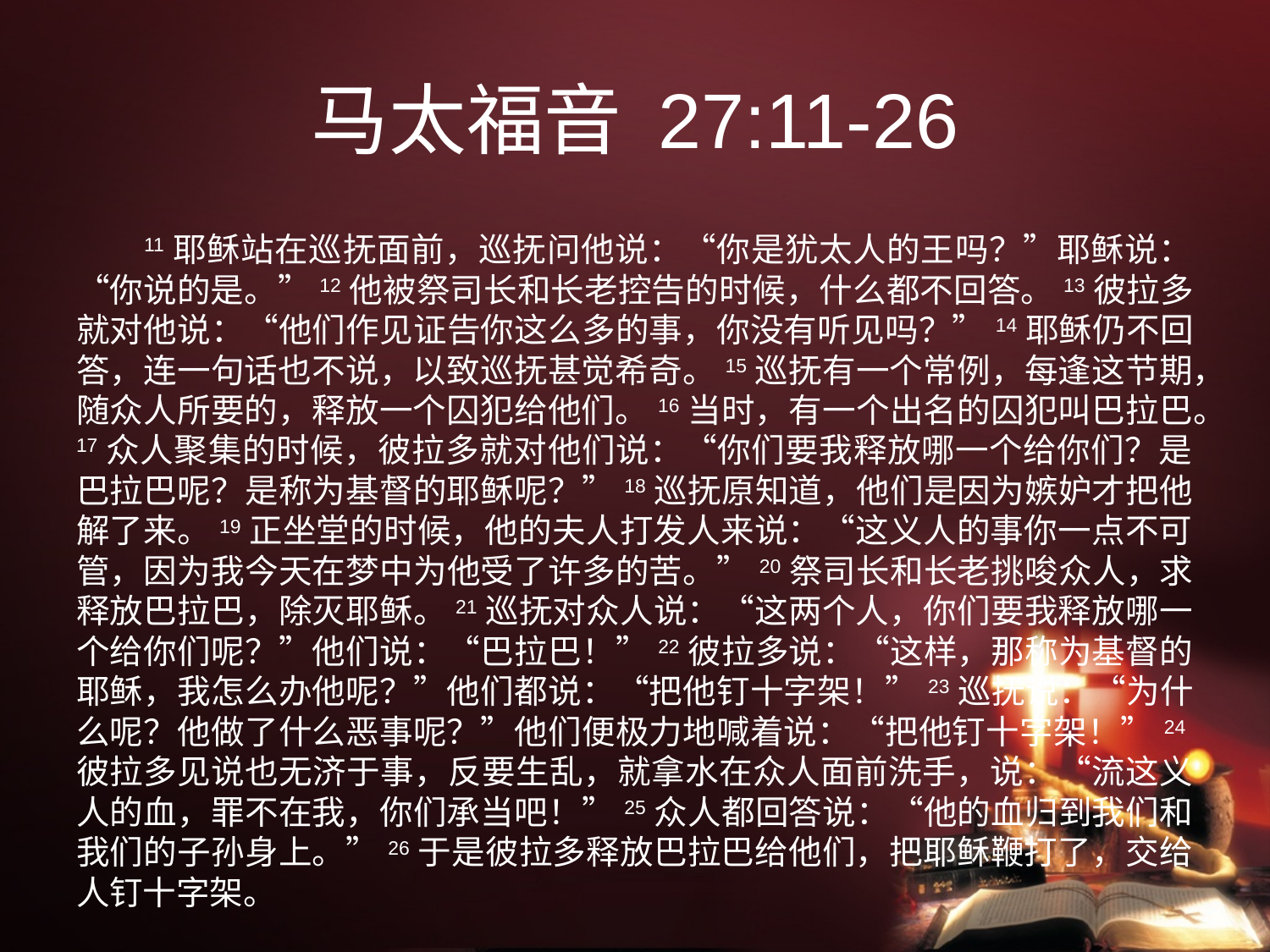

# 马太福音 27:11-26
           11耶稣站在巡抚面前，巡抚问他说：“你是犹太人的王吗？”耶稣说：“你说的是。”12他被祭司长和长老控告的时候，什么都不回答。13彼拉多就对他说：“他们作见证告你这么多的事，你没有听见吗？”14耶稣仍不回答，连一句话也不说，以致巡抚甚觉希奇。15巡抚有一个常例，每逢这节期，随众人所要的，释放一个囚犯给他们。16当时，有一个出名的囚犯叫巴拉巴。17众人聚集的时候，彼拉多就对他们说：“你们要我释放哪一个给你们？是巴拉巴呢？是称为基督的耶稣呢？”18巡抚原知道，他们是因为嫉妒才把他解了来。19正坐堂的时候，他的夫人打发人来说：“这义人的事你一点不可管，因为我今天在梦中为他受了许多的苦。”20祭司长和长老挑唆众人，求释放巴拉巴，除灭耶稣。21巡抚对众人说：“这两个人，你们要我释放哪一个给你们呢？”他们说：“巴拉巴！”22彼拉多说：“这样，那称为基督的耶稣，我怎么办他呢？”他们都说：“把他钉十字架！”23巡抚说：“为什么呢？他做了什么恶事呢？”他们便极力地喊着说：“把他钉十字架！”24彼拉多见说也无济于事，反要生乱，就拿水在众人面前洗手，说：“流这义人的血，罪不在我，你们承当吧！”25众人都回答说：“他的血归到我们和我们的子孙身上。”26于是彼拉多释放巴拉巴给他们，把耶稣鞭打了，交给人钉十字架。